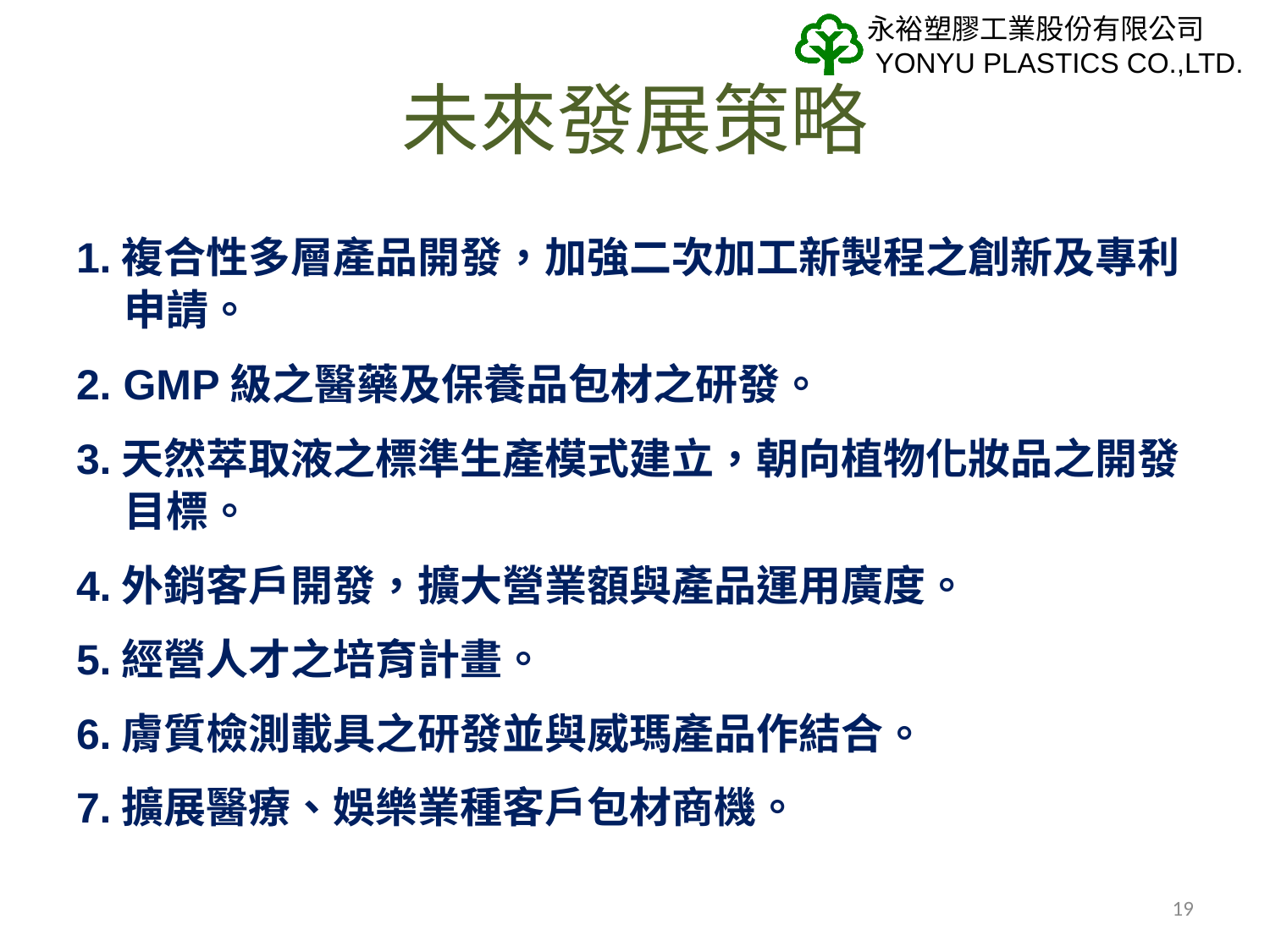

# 未來發展策略
1.複合性多層產品開發，加強二次加工新製程之創新及專利申請。
2. GMP級之醫藥及保養品包材之研發。
3.天然萃取液之標準生產模式建立，朝向植物化妝品之開發目標。
4.外銷客戶開發，擴大營業額與產品運用廣度。
5.經營人才之培育計畫。
6.膚質檢測載具之研發並與威瑪產品作結合。
7.擴展醫療、娛樂業種客戶包材商機。
19